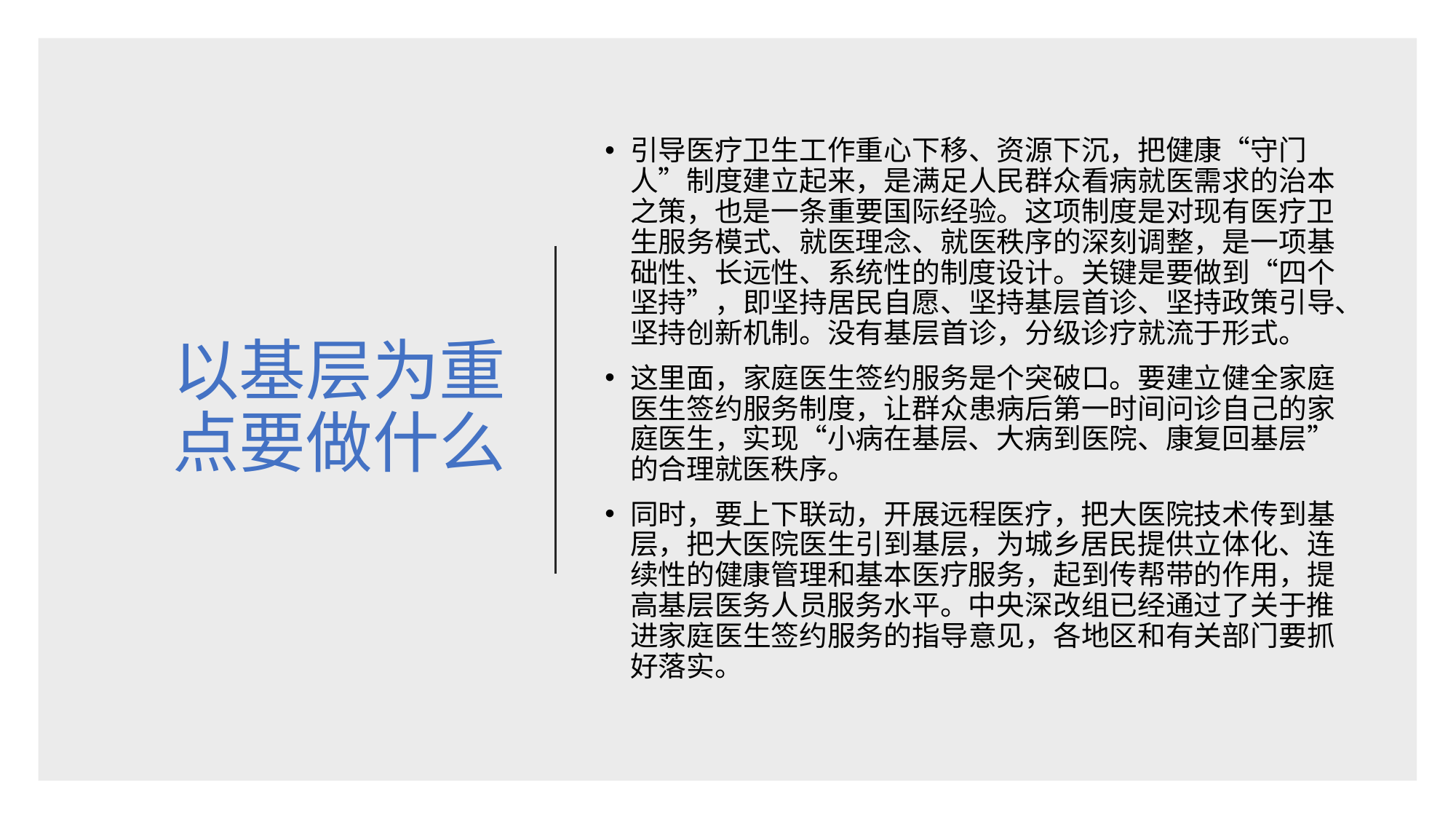

# 以基层为重点要做什么
引导医疗卫生工作重心下移、资源下沉，把健康“守门人”制度建立起来，是满足人民群众看病就医需求的治本之策，也是一条重要国际经验。这项制度是对现有医疗卫生服务模式、就医理念、就医秩序的深刻调整，是一项基础性、长远性、系统性的制度设计。关键是要做到“四个坚持”，即坚持居民自愿、坚持基层首诊、坚持政策引导、坚持创新机制。没有基层首诊，分级诊疗就流于形式。
这里面，家庭医生签约服务是个突破口。要建立健全家庭医生签约服务制度，让群众患病后第一时间问诊自己的家庭医生，实现“小病在基层、大病到医院、康复回基层”的合理就医秩序。
同时，要上下联动，开展远程医疗，把大医院技术传到基层，把大医院医生引到基层，为城乡居民提供立体化、连续性的健康管理和基本医疗服务，起到传帮带的作用，提高基层医务人员服务水平。中央深改组已经通过了关于推进家庭医生签约服务的指导意见，各地区和有关部门要抓好落实。